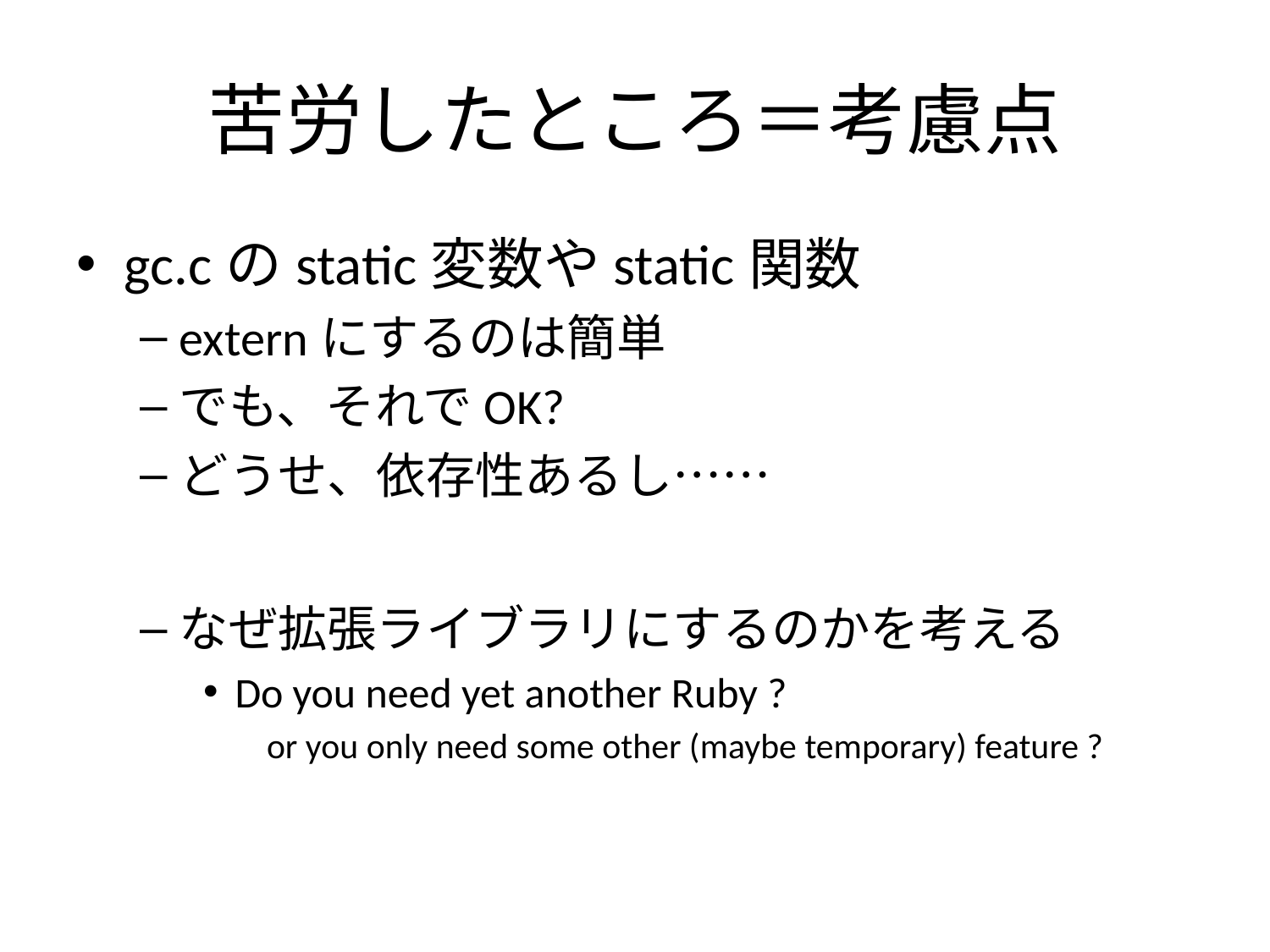

# 苦労したところ＝考慮点
gc.cのstatic変数やstatic関数
externにするのは簡単
でも、それでOK?
どうせ、依存性あるし……

なぜ拡張ライブラリにするのかを考える
Do you need yet another Ruby ?
or you only need some other (maybe temporary) feature ?